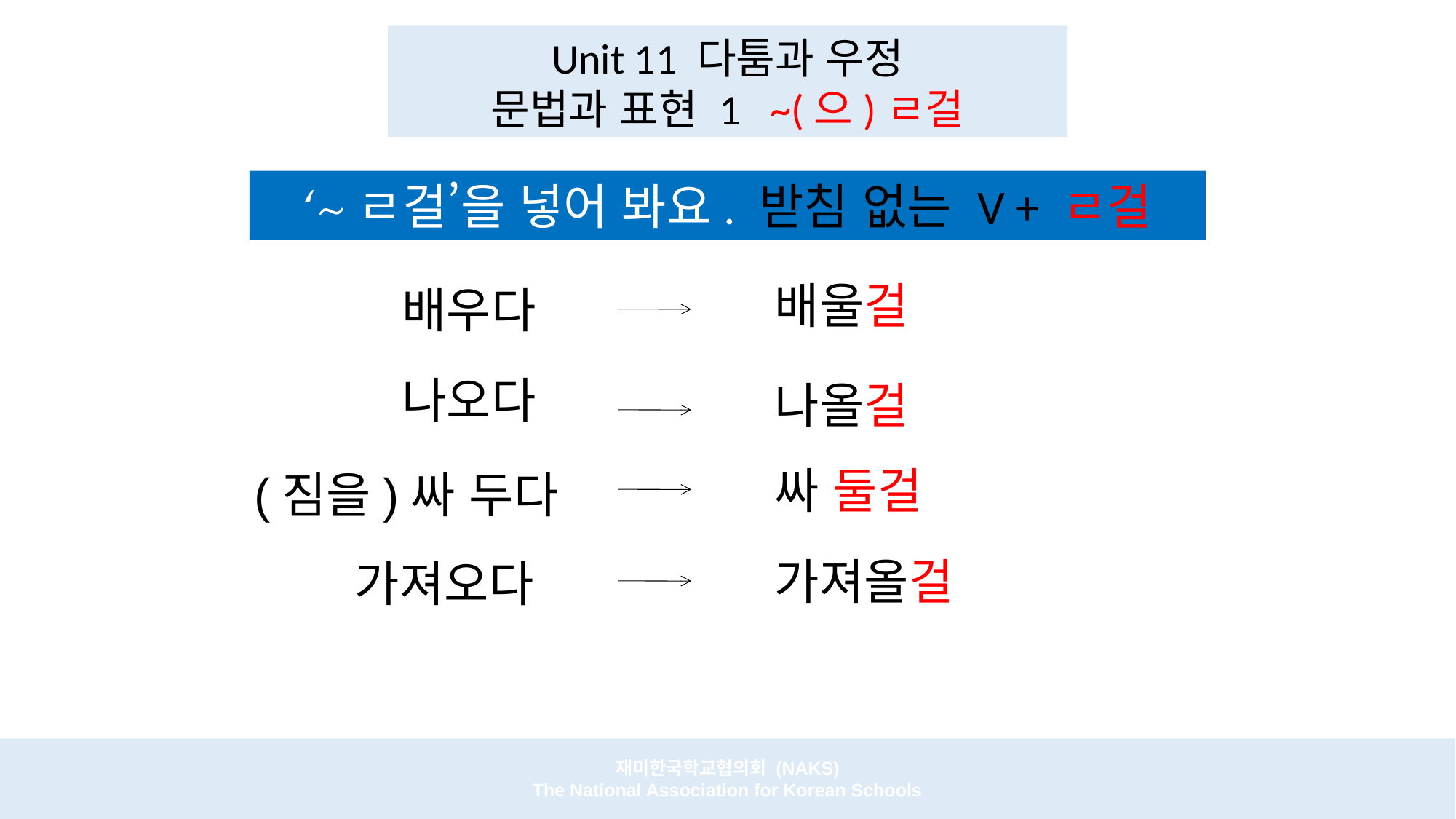

Unit 11 다툼과 우정
문법과 표현 1   ~(으)ㄹ걸
‘~ㄹ걸’을 넣어 봐요. 받침 없는 V + ㄹ걸
배울걸
배우다
나오다
나올걸
싸 둘걸
(짐을)싸 두다
가져올걸
가져오다
재미한국학교협의회 (NAKS)
The National Association for Korean Schools